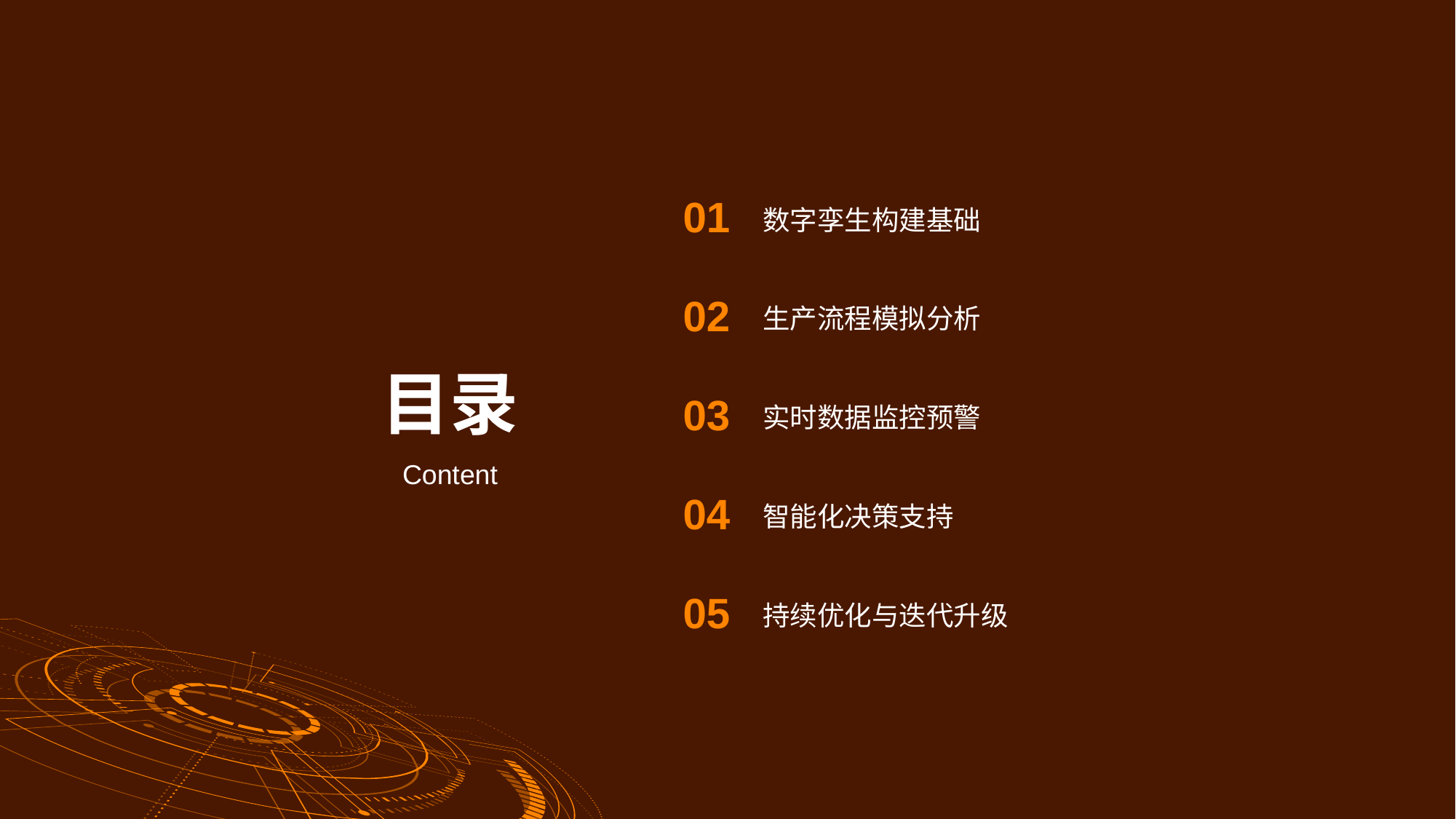

数字孪生构建基础
01
生产流程模拟分析
02
目录
实时数据监控预警
03
Content
智能化决策支持
04
持续优化与迭代升级
05